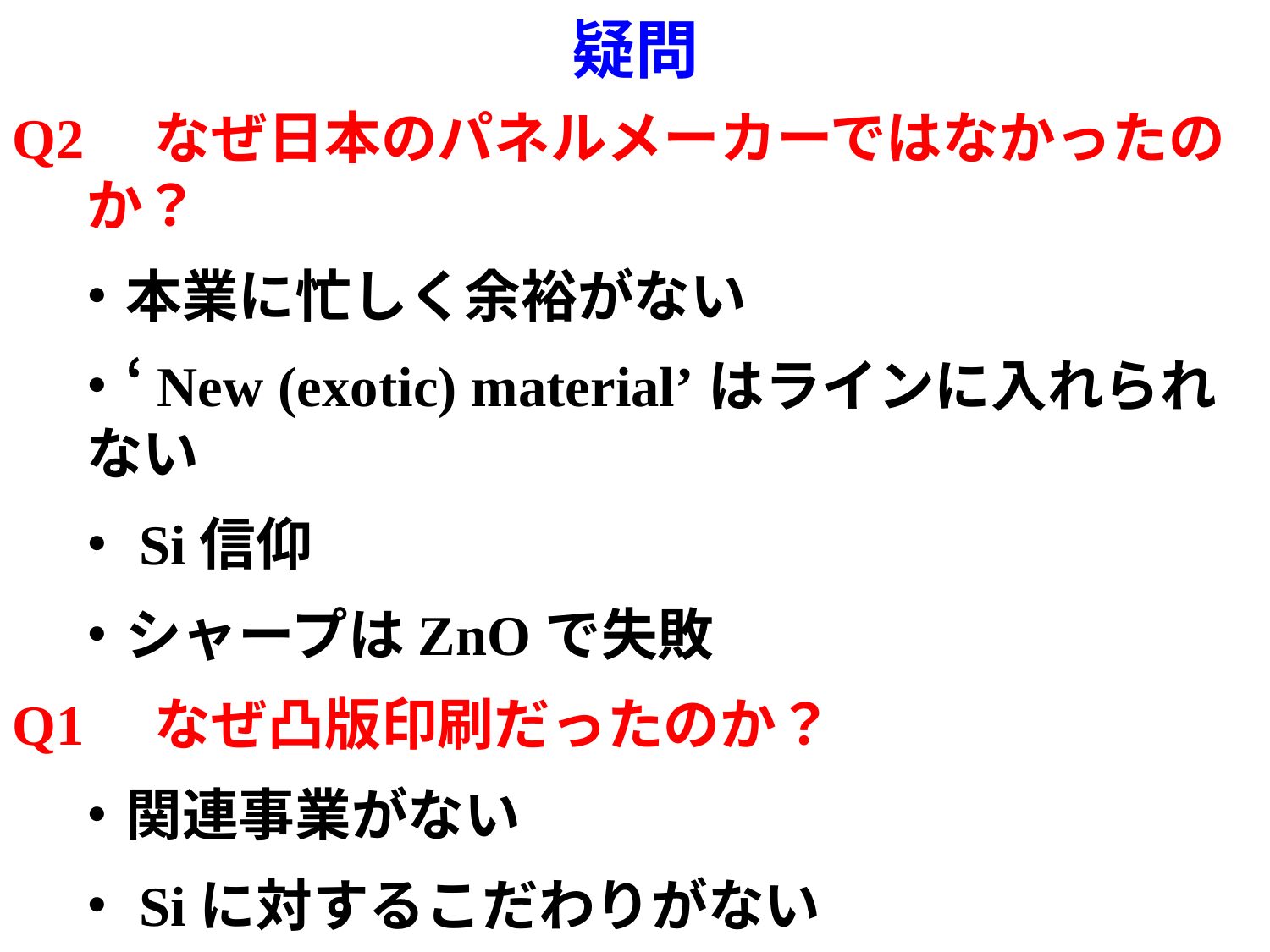

# 疑問

Q2　なぜ日本のパネルメーカーではなかったのか？
　・本業に忙しく余裕がない
　・‘New (exotic) material’はラインに入れられない
　・Si信仰
　・シャープはZnOで失敗
Q1　なぜ凸版印刷だったのか？
　・関連事業がない
　・Siに対するこだわりがない
　・a-Si/poly-Si研究の蓄積があった